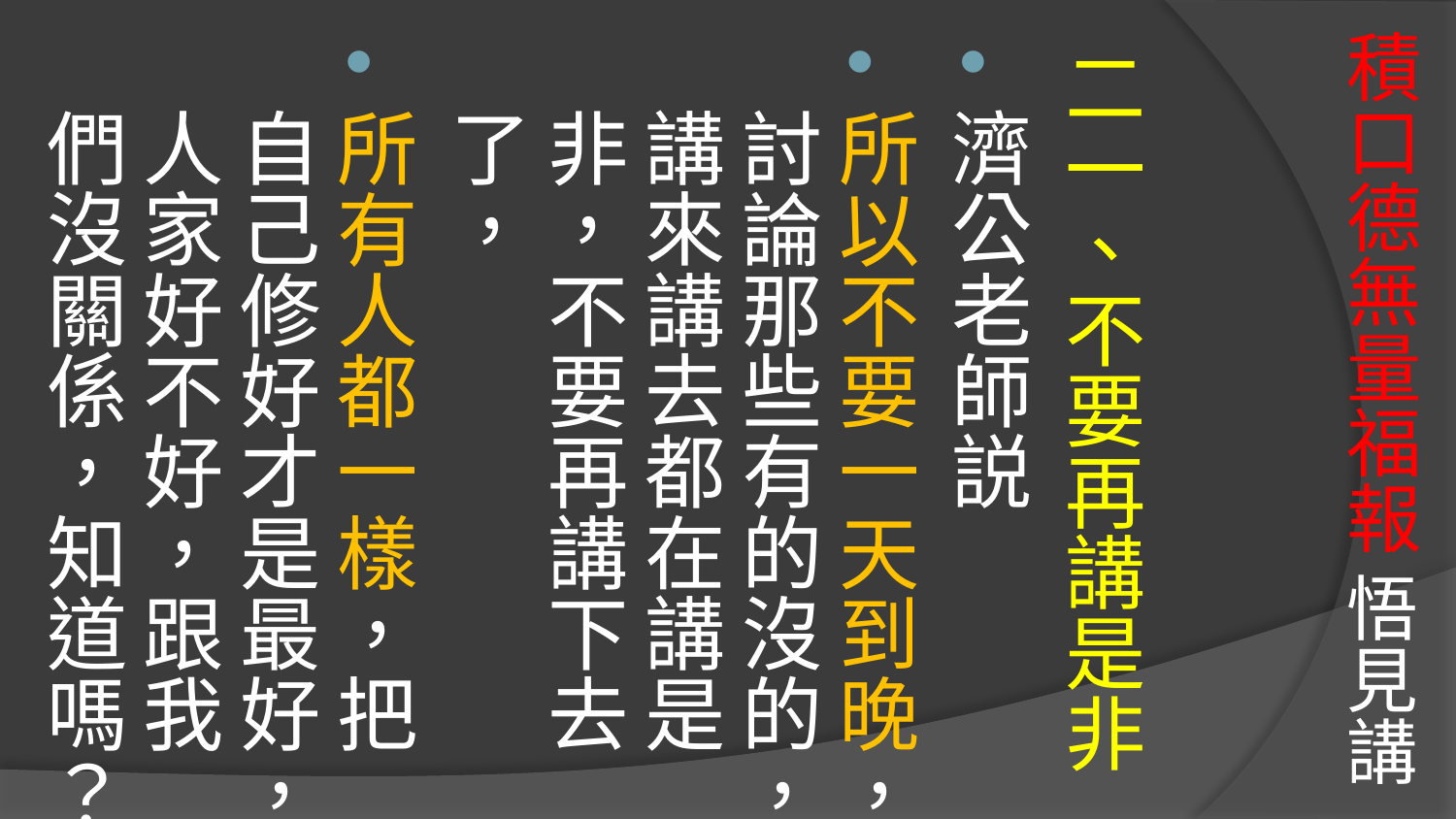

# 積口德無量福報 悟見講
二一、不要再講是非
濟公老師説
所以不要一天到晚，討論那些有的沒的，講來講去都在講是非，不要再講下去了，
所有人都一樣，把自己修好才是最好，人家好不好，跟我們沒關係，知道嗎？